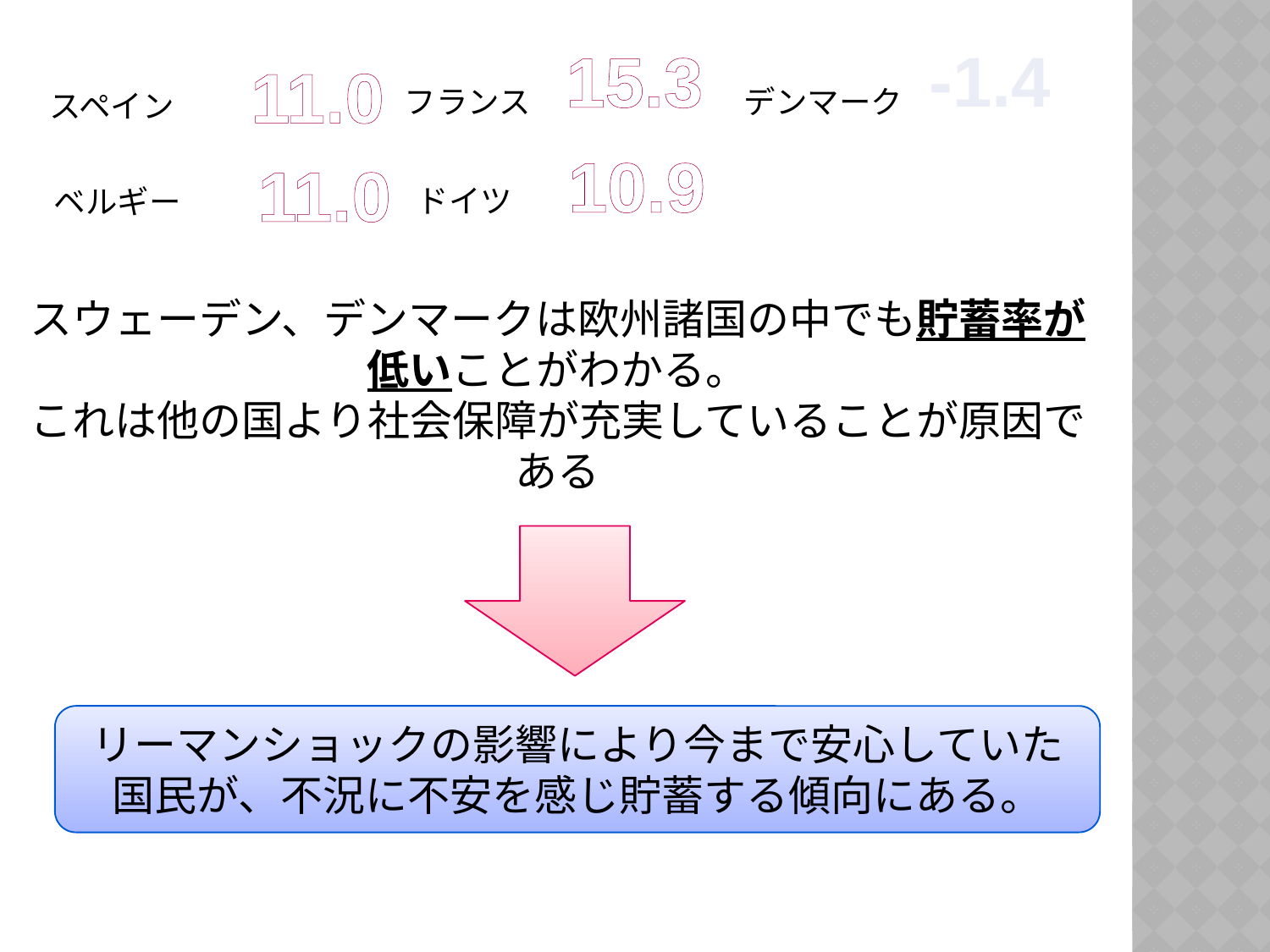

-1.4
15.3
11.0
フランス
デンマーク
スペイン
10.9
11.0
ドイツ
ベルギー
スウェーデン、デンマークは欧州諸国の中でも貯蓄率が低いことがわかる。
これは他の国より社会保障が充実していることが原因である

リーマンショックの影響により今まで安心していた国民が、不況に不安を感じ貯蓄する傾向にある。